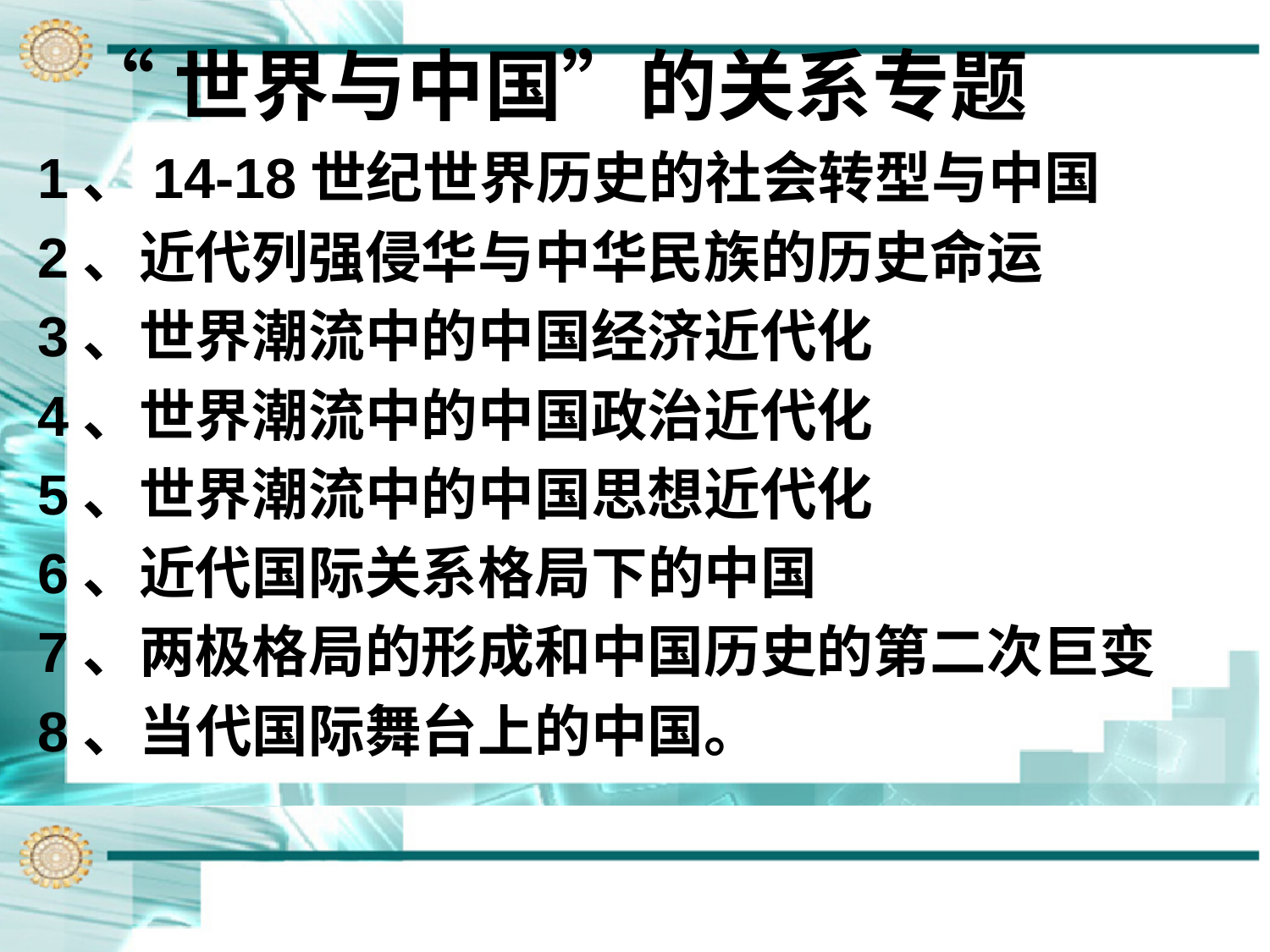

# “世界与中国”的关系专题
1、14-18世纪世界历史的社会转型与中国
2、近代列强侵华与中华民族的历史命运
3、世界潮流中的中国经济近代化
4、世界潮流中的中国政治近代化
5、世界潮流中的中国思想近代化
6、近代国际关系格局下的中国
7、两极格局的形成和中国历史的第二次巨变
8、当代国际舞台上的中国。